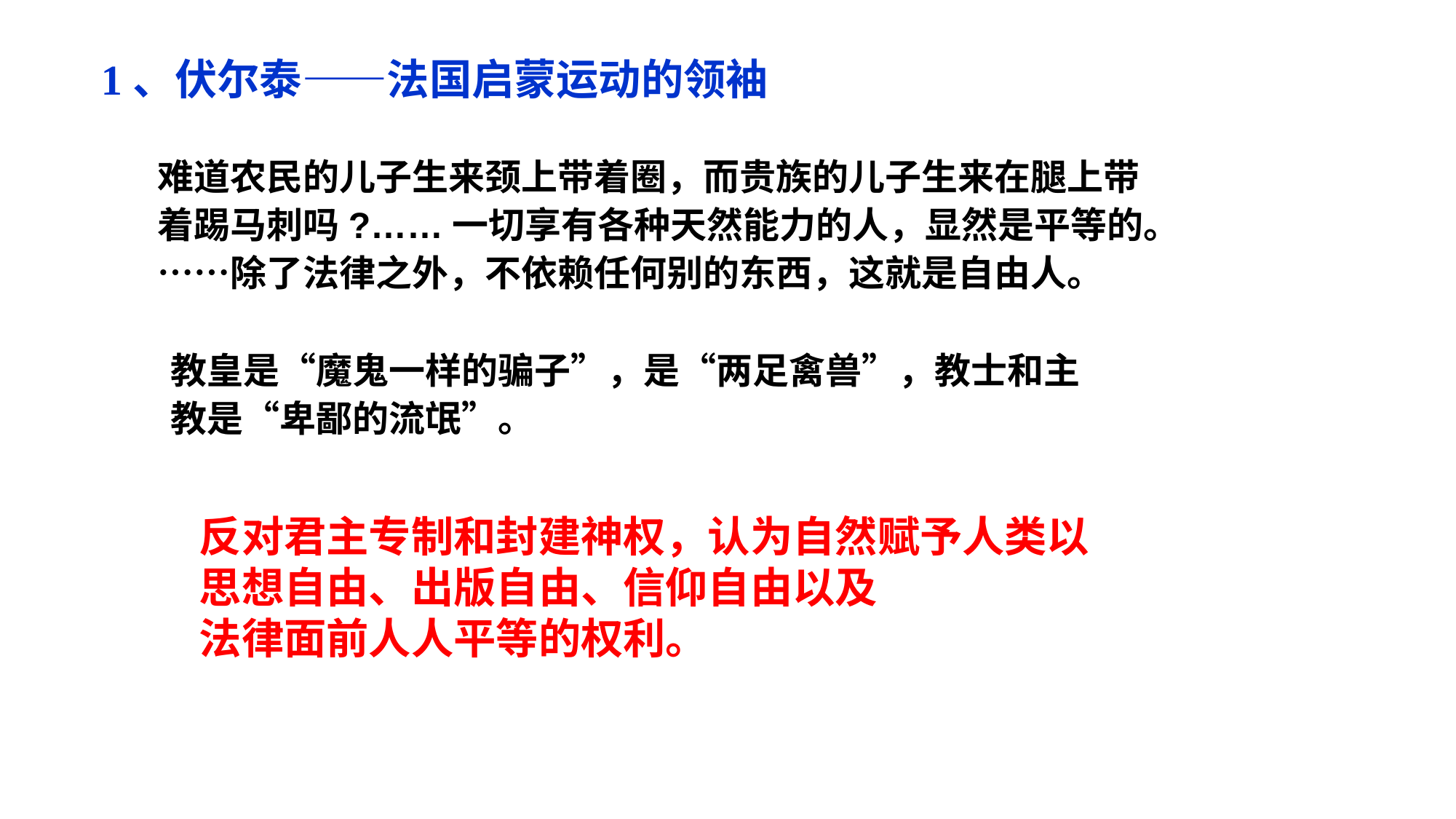

1、伏尔泰——法国启蒙运动的领袖
难道农民的儿子生来颈上带着圈，而贵族的儿子生来在腿上带着踢马刺吗?……一切享有各种天然能力的人，显然是平等的。……除了法律之外，不依赖任何别的东西，这就是自由人。
教皇是“魔鬼一样的骗子”，是“两足禽兽”，教士和主教是“卑鄙的流氓”。
反对君主专制和封建神权，认为自然赋予人类以
思想自由、出版自由、信仰自由以及
法律面前人人平等的权利。